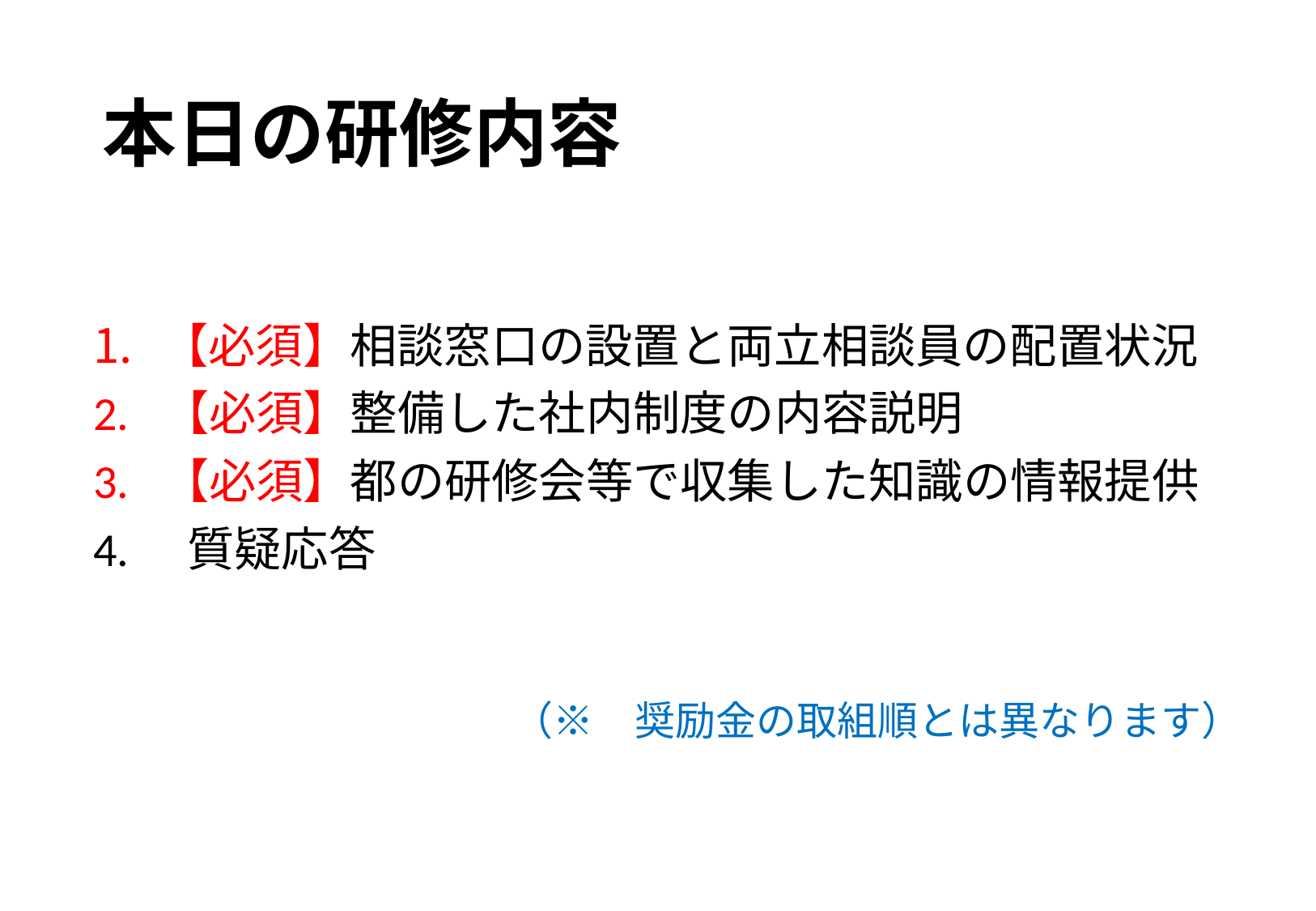

# 本日の研修内容

【必須】相談窓口の設置と両立相談員の配置状況
2.  【必須】整備した社内制度の内容説明
3.  【必須】都の研修会等で収集した知識の情報提供
4.　質疑応答
（※　奨励金の取組順とは異なります）